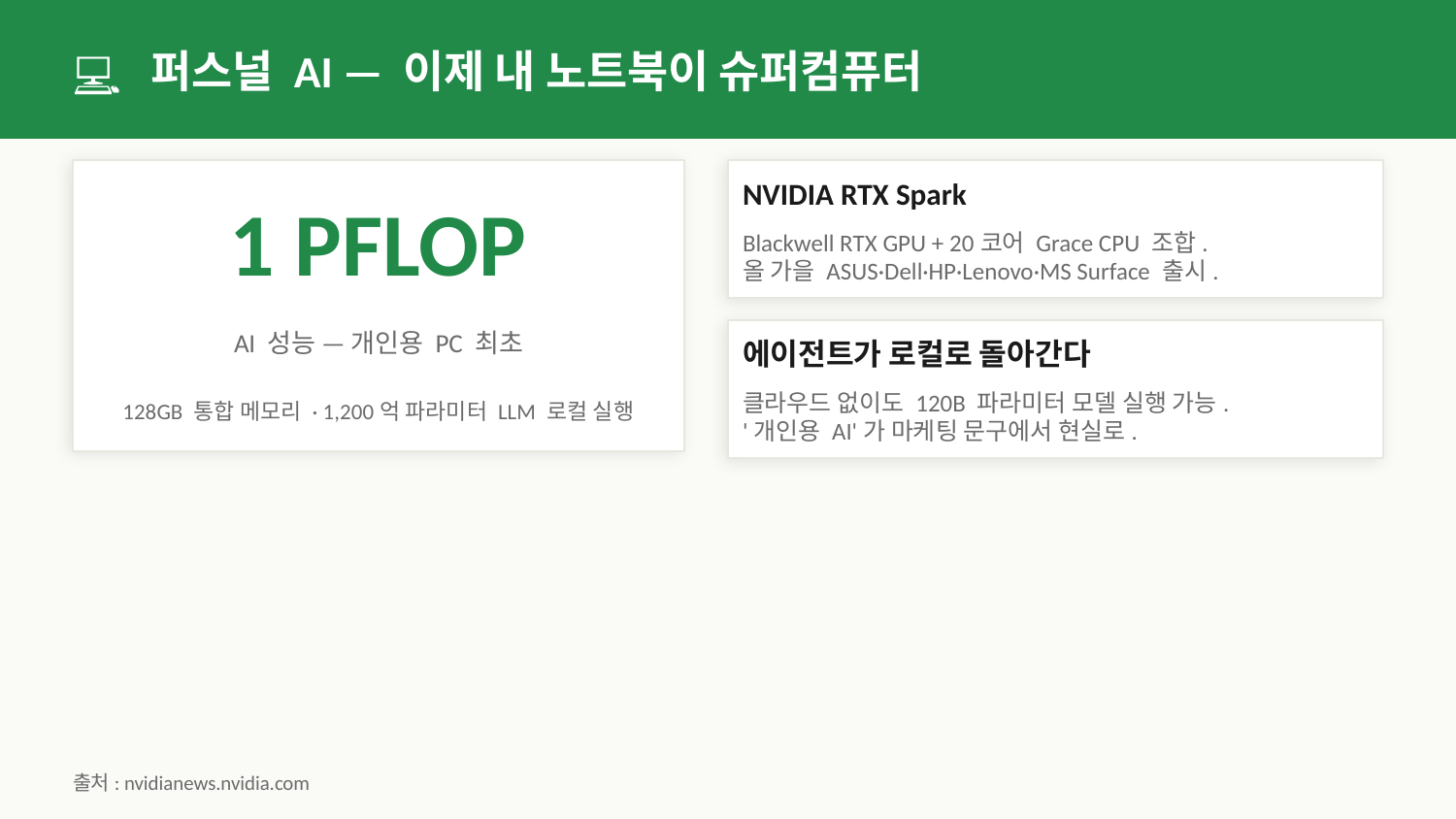

💻  퍼스널 AI — 이제 내 노트북이 슈퍼컴퓨터

NVIDIA RTX Spark
1 PFLOP
Blackwell RTX GPU + 20코어 Grace CPU 조합.
올 가을 ASUS·Dell·HP·Lenovo·MS Surface 출시.
AI 성능 — 개인용 PC 최초

에이전트가 로컬로 돌아간다
클라우드 없이도 120B 파라미터 모델 실행 가능.
'개인용 AI'가 마케팅 문구에서 현실로.
128GB 통합 메모리 · 1,200억 파라미터 LLM 로컬 실행
출처: nvidianews.nvidia.com